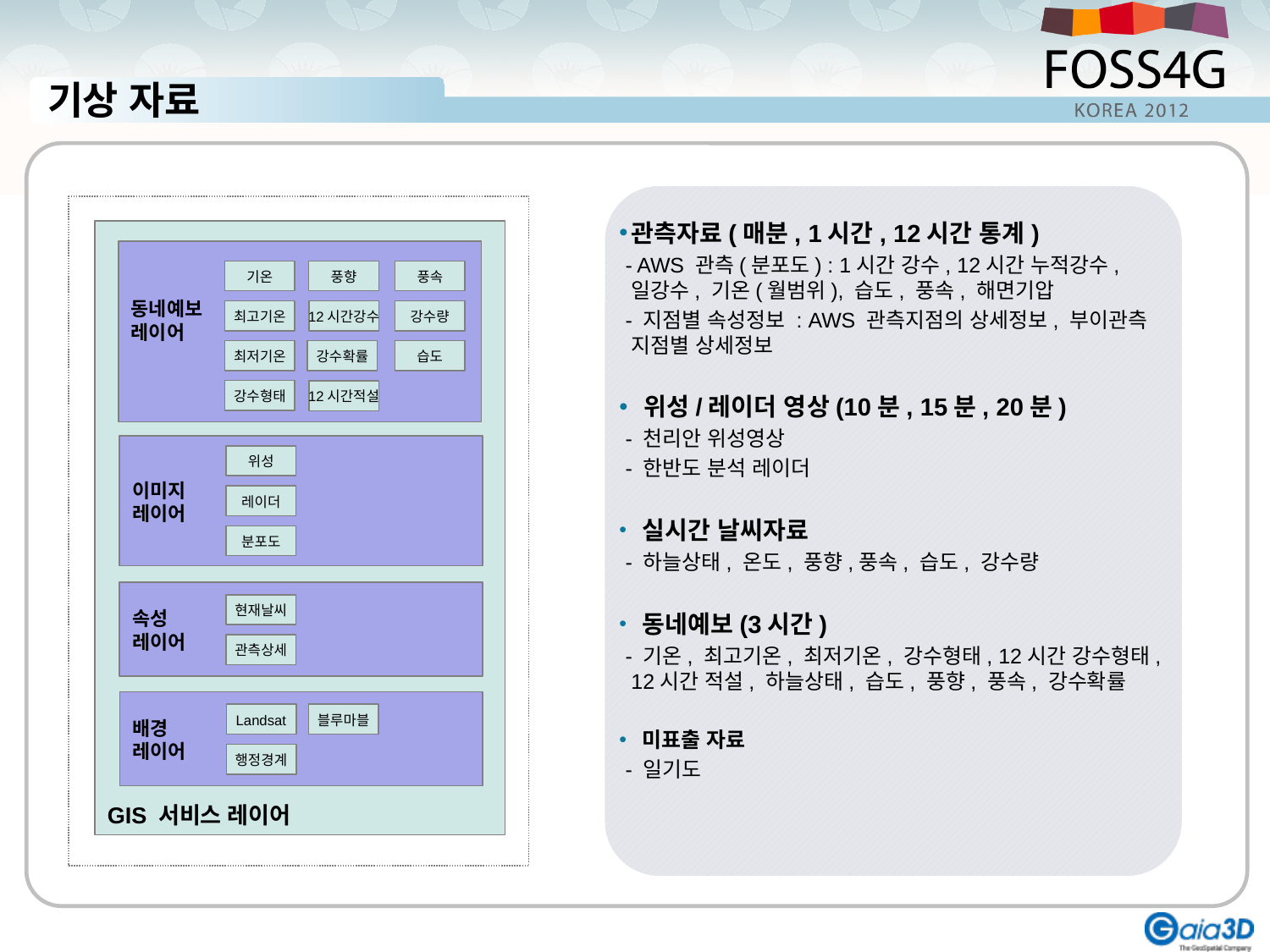

기상 자료

관측자료(매분, 1시간, 12시간 통계)
 - AWS 관측(분포도) : 1시간 강수, 12시간 누적강수, 일강수, 기온(월범위), 습도, 풍속, 해면기압
 - 지점별 속성정보 : AWS 관측지점의 상세정보, 부이관측 지점별 상세정보

 위성/레이더 영상(10분, 15분, 20분)
 - 천리안 위성영상
 - 한반도 분석 레이더

 실시간 날씨자료
 - 하늘상태, 온도, 풍향,풍속, 습도, 강수량

 동네예보(3시간)
 - 기온, 최고기온, 최저기온, 강수형태, 12시간 강수형태, 12시간 적설, 하늘상태, 습도, 풍향, 풍속, 강수확률

 미표출 자료
 - 일기도

GIS 서비스 레이어
동네예보
레이어

기온
풍향
풍속
최고기온
12시간강수
강수량
최저기온
강수확률
습도
강수형태
12시간적설
이미지
레이어
위성
레이더
분포도
속성
레이어
현재날씨
관측상세
배경
레이어
Landsat
블루마블
행정경계